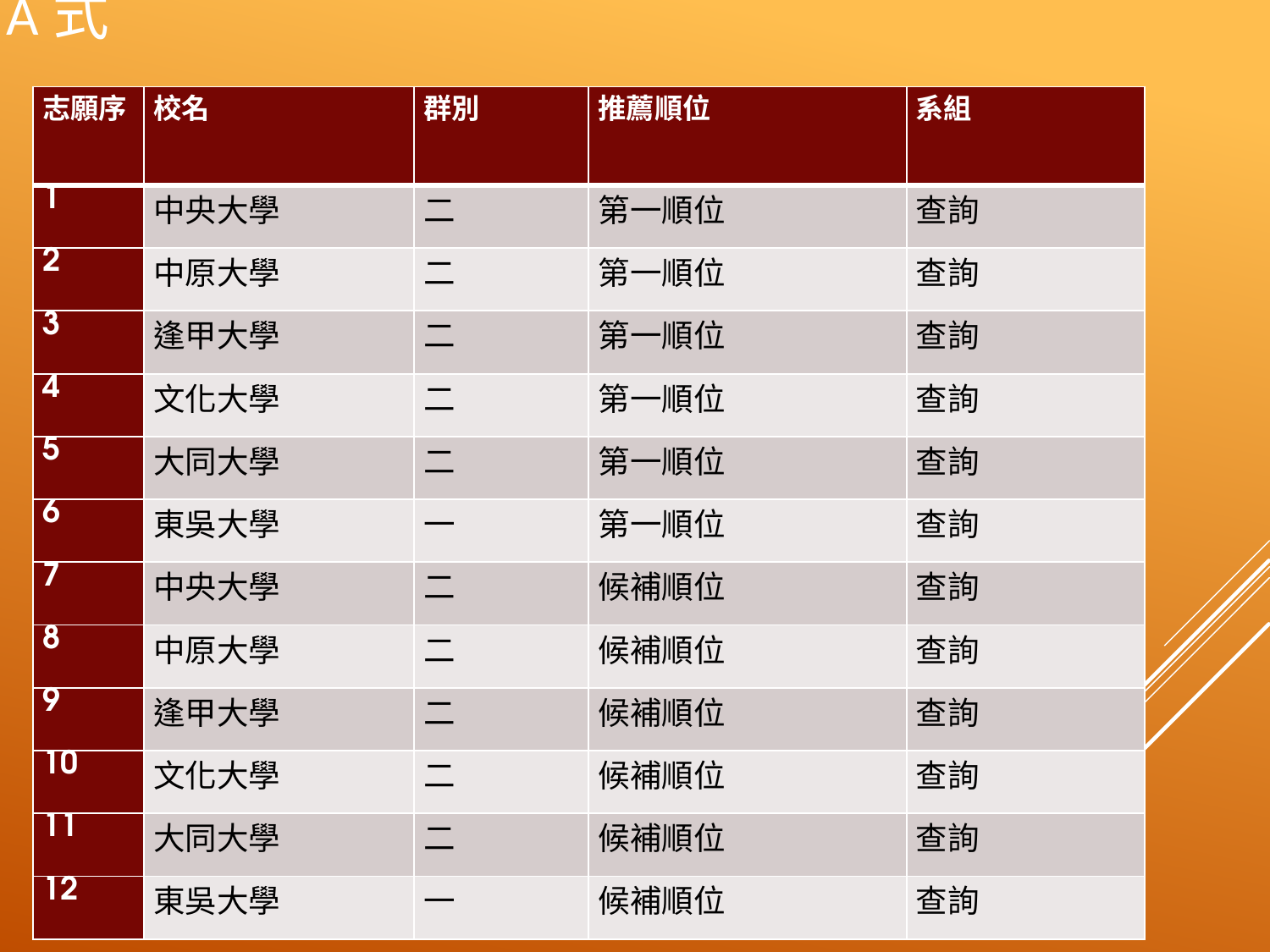

A式

| 志願序 | 校名 | 群別 | 推薦順位 | 系組 |
| --- | --- | --- | --- | --- |
| 1 | 中央大學 | 二 | 第一順位 | 查詢 |
| 2 | 中原大學 | 二 | 第一順位 | 查詢 |
| 3 | 逢甲大學 | 二 | 第一順位 | 查詢 |
| 4 | 文化大學 | 二 | 第一順位 | 查詢 |
| 5 | 大同大學 | 二 | 第一順位 | 查詢 |
| 6 | 東吳大學 | 一 | 第一順位 | 查詢 |
| 7 | 中央大學 | 二 | 候補順位 | 查詢 |
| 8 | 中原大學 | 二 | 候補順位 | 查詢 |
| 9 | 逢甲大學 | 二 | 候補順位 | 查詢 |
| 10 | 文化大學 | 二 | 候補順位 | 查詢 |
| 11 | 大同大學 | 二 | 候補順位 | 查詢 |
| 12 | 東吳大學 | 一 | 候補順位 | 查詢 |
#